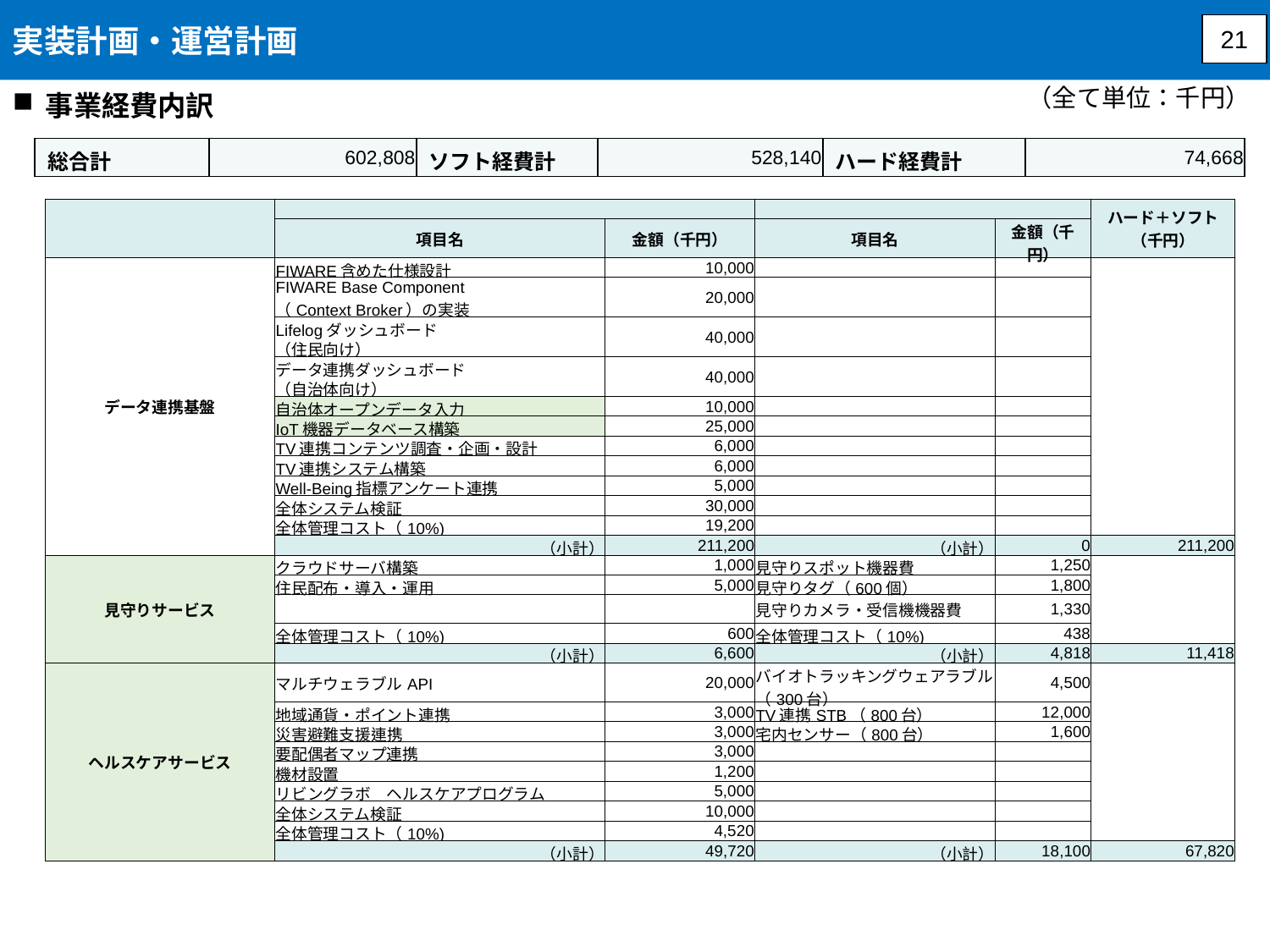

実装計画・運営計画
21
71
（全て単位：千円）
事業経費内訳
| 総合計 | 602,808 | ソフト経費計 | 528,140 | ハード経費計 | 74,668 |
| --- | --- | --- | --- | --- | --- |
|  |  |  |  |  | ハード＋ソフト（千円） |
| --- | --- | --- | --- | --- | --- |
|  | 項目名 | 金額（千円） | 項目名 | 金額（千円） |  |
| データ連携基盤 | FIWARE含めた仕様設計 | 10,000 |  |  |  |
|  | FIWARE Base Component | 20,000 |  |  |  |
|  | （Context Broker）の実装 |  |  |  |  |
|  | Lifelogダッシュボード | 40,000 |  |  |  |
|  | （住民向け） |  |  |  |  |
|  | データ連携ダッシュボード | 40,000 |  |  |  |
|  | （自治体向け） |  |  |  |  |
|  | 自治体オープンデータ入力 | 10,000 |  |  |  |
|  | IoT機器データベース構築 | 25,000 |  |  |  |
|  | TV連携コンテンツ調査・企画・設計 | 6,000 |  |  |  |
|  | TV連携システム構築 | 6,000 |  |  |  |
|  | Well-Being指標アンケート連携 | 5,000 |  |  |  |
|  | 全体システム検証 | 30,000 |  |  |  |
|  | 全体管理コスト（10%) | 19,200 |  |  |  |
|  | （小計） | 211,200 | （小計） | 0 | 211,200 |
| 見守りサービス | クラウドサーバ構築 | 1,000 | 見守りスポット機器費 | 1,250 |  |
|  | 住民配布・導入・運用 | 5,000 | 見守りタグ（600個） | 1,800 |  |
|  |  |  | 見守りカメラ・受信機機器費 | 1,330 |  |
|  | 全体管理コスト（10%) | 600 | 全体管理コスト（10%) | 438 |  |
|  | （小計） | 6,600 | （小計） | 4,818 | 11,418 |
| ヘルスケアサービス | マルチウェラブルAPI | 20,000 | バイオトラッキングウェアラブル（300台） | 4,500 |  |
|  | 地域通貨・ポイント連携 | 3,000 | TV連携STB（800台） | 12,000 |  |
|  | 災害避難支援連携 | 3,000 | 宅内センサー（800台） | 1,600 |  |
|  | 要配偶者マップ連携 | 3,000 |  |  |  |
|  | 機材設置 | 1,200 |  |  |  |
|  | リビングラボ　ヘルスケアプログラム | 5,000 |  |  |  |
|  | 全体システム検証 | 10,000 |  |  |  |
|  | 全体管理コスト（10%) | 4,520 |  |  |  |
|  | （小計） | 49,720 | （小計） | 18,100 | 67,820 |